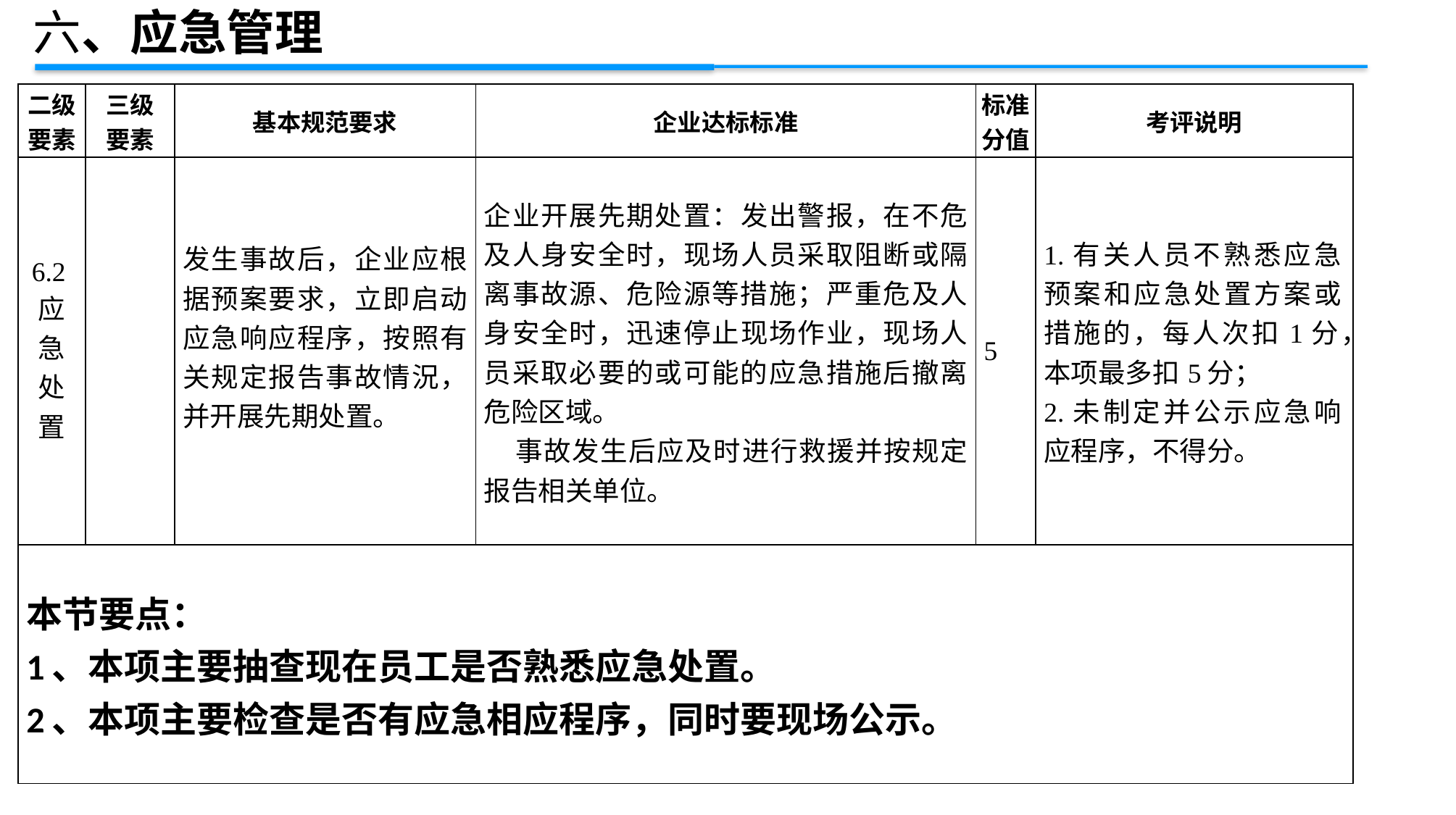

六、应急管理

| 二级 要素 | 三级 要素 | 基本规范要求 | 企业达标标准 | 标准 分值 | 考评说明 |
| --- | --- | --- | --- | --- | --- |
| 6.2应急处置 |  | 发生事故后，企业应根据预案要求，立即启动应急响应程序，按照有关规定报告事故情況，并开展先期处置。 | 企业开展先期处置：发出警报，在不危及人身安全时，现场人员采取阻断或隔离事故源、危险源等措施；严重危及人身安全时，迅速停止现场作业，现场人员采取必要的或可能的应急措施后撤离危险区域。 事故发生后应及时进行救援并按规定报告相关单位。 | 5 | 1.有关人员不熟悉应急预案和应急处置方案或措施的，每人次扣1分，本项最多扣5分； 2.未制定并公示应急响应程序，不得分。 |
| 本节要点： 1、本项主要抽查现在员工是否熟悉应急处置。 2、本项主要检查是否有应急相应程序，同时要现场公示。 |  |  |  |  |  |